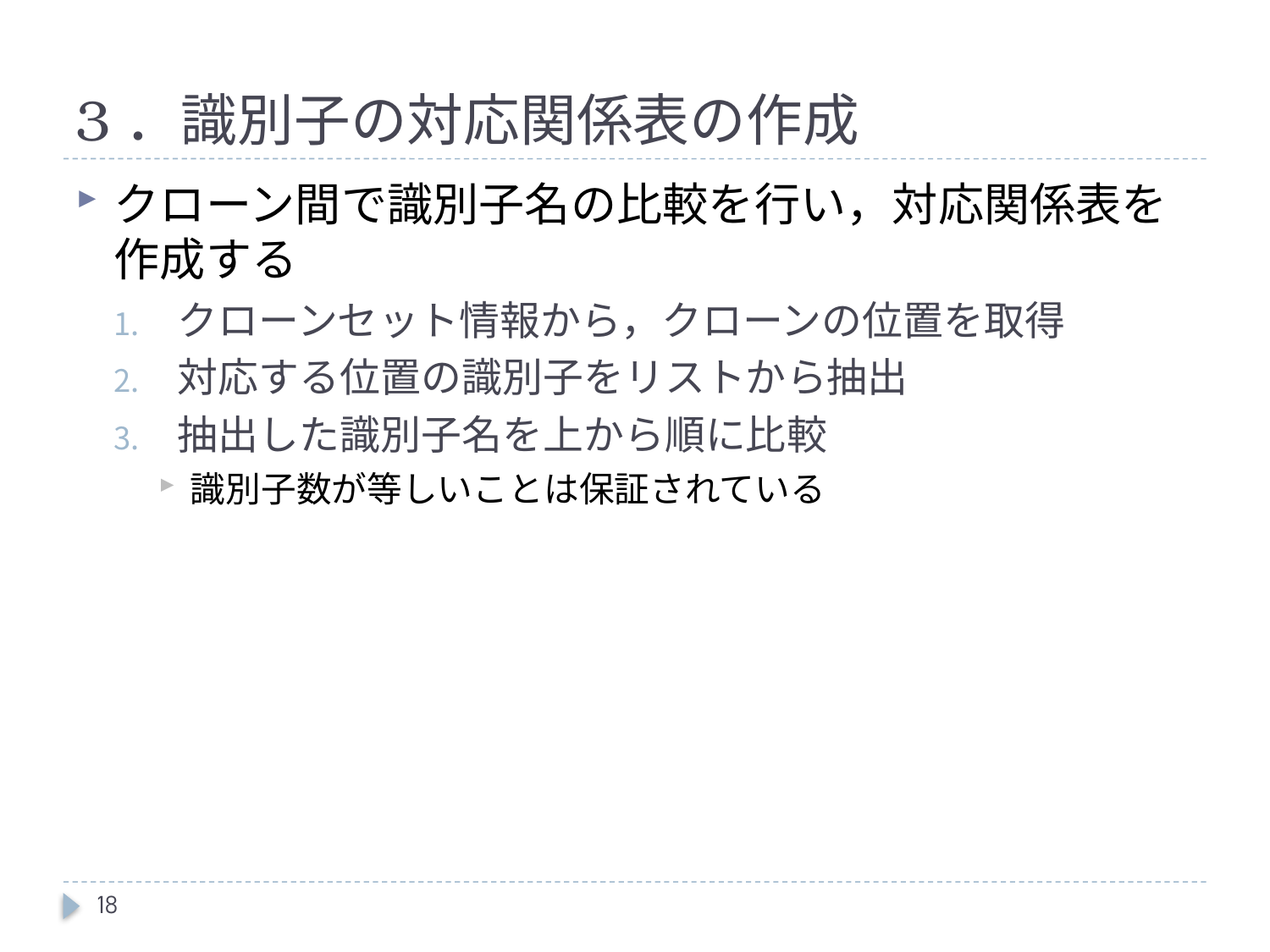

# 3．識別子の対応関係表の作成
クローン間で識別子名の比較を行い，対応関係表を作成する
クローンセット情報から，クローンの位置を取得
対応する位置の識別子をリストから抽出
抽出した識別子名を上から順に比較
識別子数が等しいことは保証されている

18